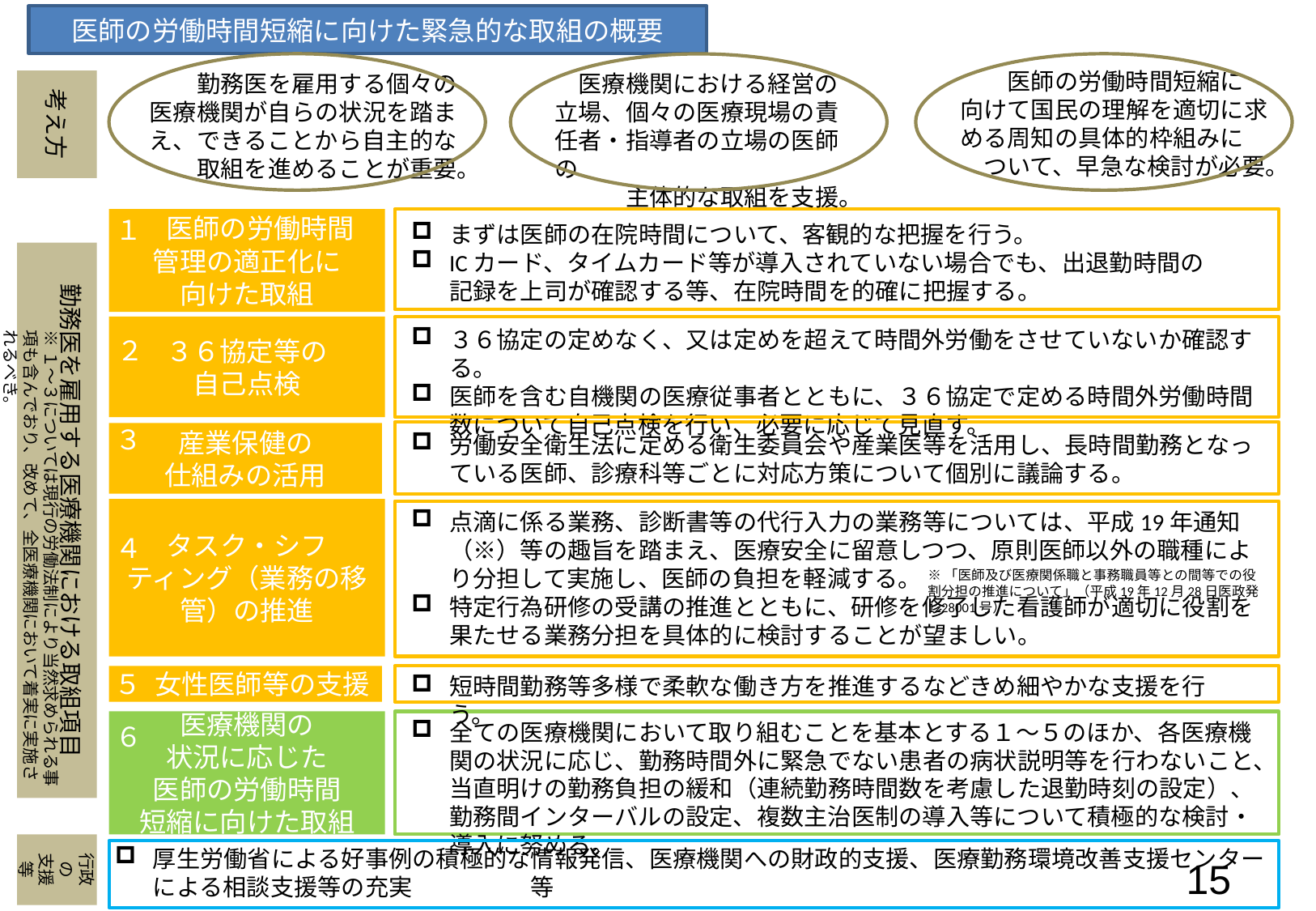

医師の労働時間短縮に向けた緊急的な取組の概要

　　医師の労働時間短縮に
向けて国民の理解を適切に求める周知の具体的枠組みに
　ついて、早急な検討が必要。
　　勤務医を雇用する個々の
医療機関が自らの状況を踏まえ、できることから自主的な
　　取組を進めることが重要。
　医療機関における経営の
立場、個々の医療現場の責任者・指導者の立場の医師の
　　　主体的な取組を支援。
考え方
１
　医師の労働時間
管理の適正化に
向けた取組

まずは医師の在院時間について、客観的な把握を行う。
ICカード、タイムカード等が導入されていない場合でも、出退勤時間の記録を上司が確認する等、在院時間を的確に把握する。
勤務医を雇用する医療機関における取組項目

３６協定等の
自己点検

※１～３については現行の労働法制により当然求められる事項も含んでおり、改めて、全医療機関において着実に実施されるべき。
３６協定の定めなく、又は定めを超えて時間外労働をさせていないか確認する。
医師を含む自機関の医療従事者とともに、３６協定で定める時間外労働時間数について自己点検を行い、必要に応じて見直す。
２
３

産業保健の
仕組みの活用
労働安全衛生法に定める衛生委員会や産業医等を活用し、長時間勤務となっている医師、診療科等ごとに対応方策について個別に議論する。
タスク・シフ
ティング（業務の移管）の推進

点滴に係る業務、診断書等の代行入力の業務等については、平成19年通知（※）等の趣旨を踏まえ、医療安全に留意しつつ、原則医師以外の職種により分担して実施し、医師の負担を軽減する。
特定行為研修の受講の推進とともに、研修を修了した看護師が適切に役割を果たせる業務分担を具体的に検討することが望ましい。
４
※「医師及び医療関係職と事務職員等との間等での役割分担の推進について」（平成19年12月28日医政発1228001号）
５
女性医師等の支援

短時間勤務等多様で柔軟な働き方を推進するなどきめ細やかな支援を行う。
医療機関の
状況に応じた
医師の労働時間
短縮に向けた取組

全ての医療機関において取り組むことを基本とする１～５のほか、各医療機関の状況に応じ、勤務時間外に緊急でない患者の病状説明等を行わないこと、当直明けの勤務負担の緩和（連続勤務時間数を考慮した退勤時刻の設定）、勤務間インターバルの設定、複数主治医制の導入等について積極的な検討・導入に努める。
６
行政の
支援等
厚生労働省による好事例の積極的な情報発信、医療機関への財政的支援、医療勤務環境改善支援センターによる相談支援等の充実　　　　　等

15